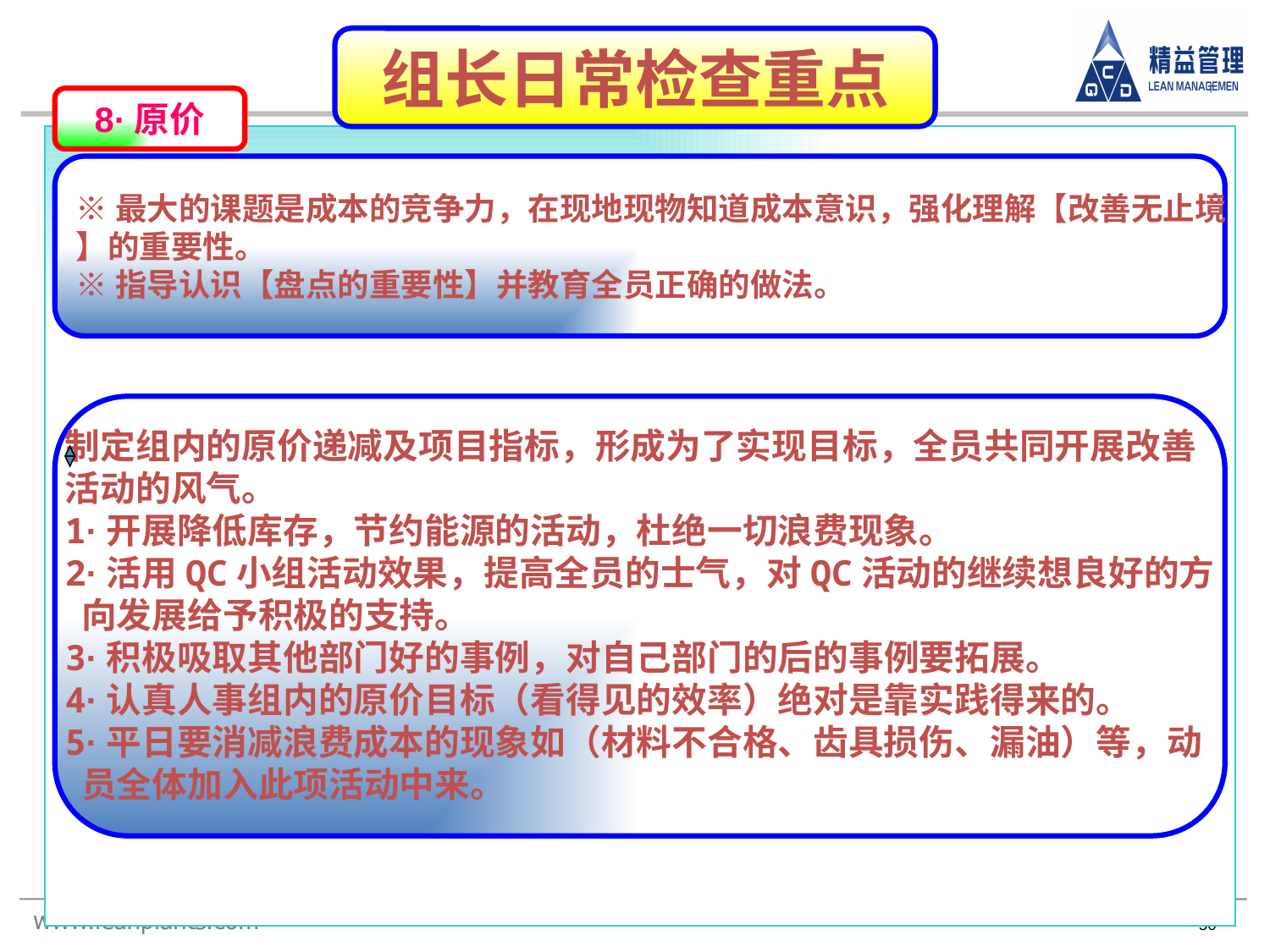

组长日常检查重点
#
8·原价

※最大的课题是成本的竞争力，在现地现物知道成本意识，强化理解【改善无止境
】的重要性。
※指导认识【盘点的重要性】并教育全员正确的做法。

制定组内的原价递减及项目指标，形成为了实现目标，全员共同开展改善
活动的风气。
1·开展降低库存，节约能源的活动，杜绝一切浪费现象。
2·活用QC小组活动效果，提高全员的士气，对QC活动的继续想良好的方
 向发展给予积极的支持。
3·积极吸取其他部门好的事例，对自己部门的后的事例要拓展。
4·认真人事组内的原价目标（看得见的效率）绝对是靠实践得来的。
5·平日要消减浪费成本的现象如（材料不合格、齿具损伤、漏油）等，动
 员全体加入此项活动中来。